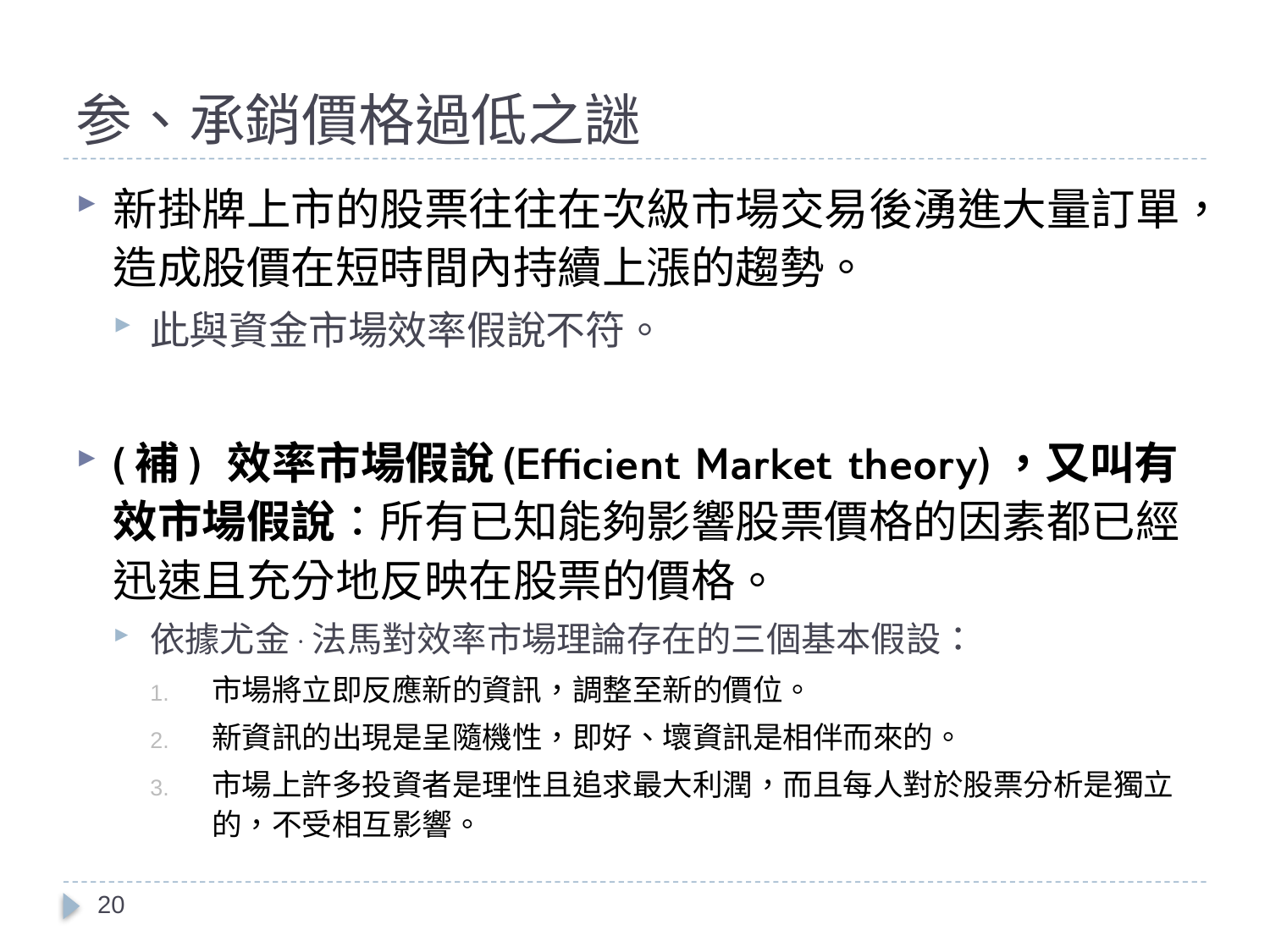

# 参、承銷價格過低之謎
新掛牌上市的股票往往在次級市場交易後湧進大量訂單，造成股價在短時間內持續上漲的趨勢。
此與資金市場效率假說不符。

(補)	效率市場假說(Efficient Market theory)，又叫有效市場假說：所有已知能夠影響股票價格的因素都已經迅速且充分地反映在股票的價格。
依據尤金·法馬對效率市場理論存在的三個基本假設：
市場將立即反應新的資訊，調整至新的價位。
新資訊的出現是呈隨機性，即好、壞資訊是相伴而來的。
市場上許多投資者是理性且追求最大利潤，而且每人對於股票分析是獨立的，不受相互影響。
20